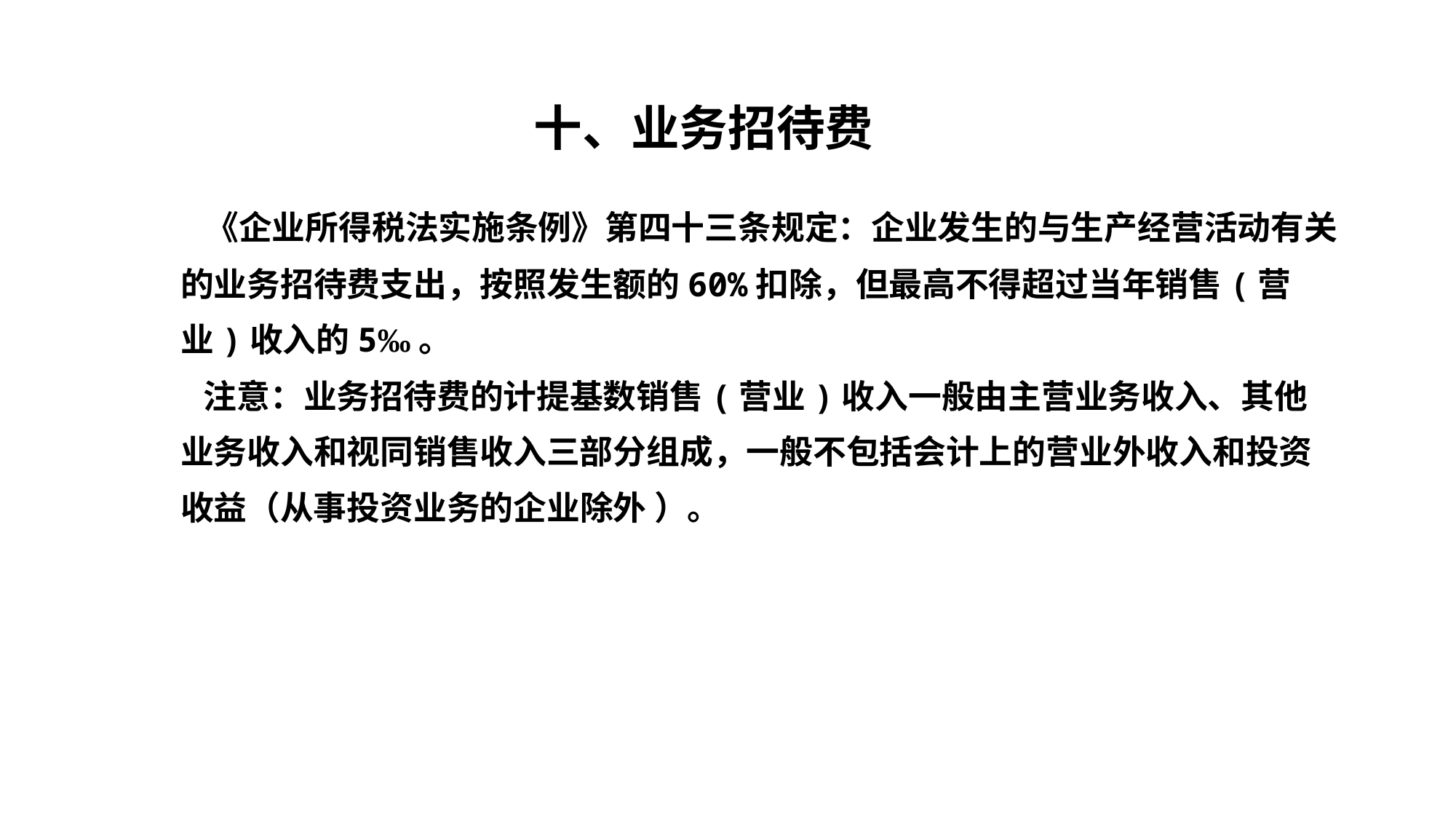

十、业务招待费
  《企业所得税法实施条例》第四十三条规定：企业发生的与生产经营活动有关的业务招待费支出，按照发生额的60%扣除，但最高不得超过当年销售(营业)收入的5‰。
  注意：业务招待费的计提基数销售(营业)收入一般由主营业务收入、其他业务收入和视同销售收入三部分组成，一般不包括会计上的营业外收入和投资收益（从事投资业务的企业除外 ）。